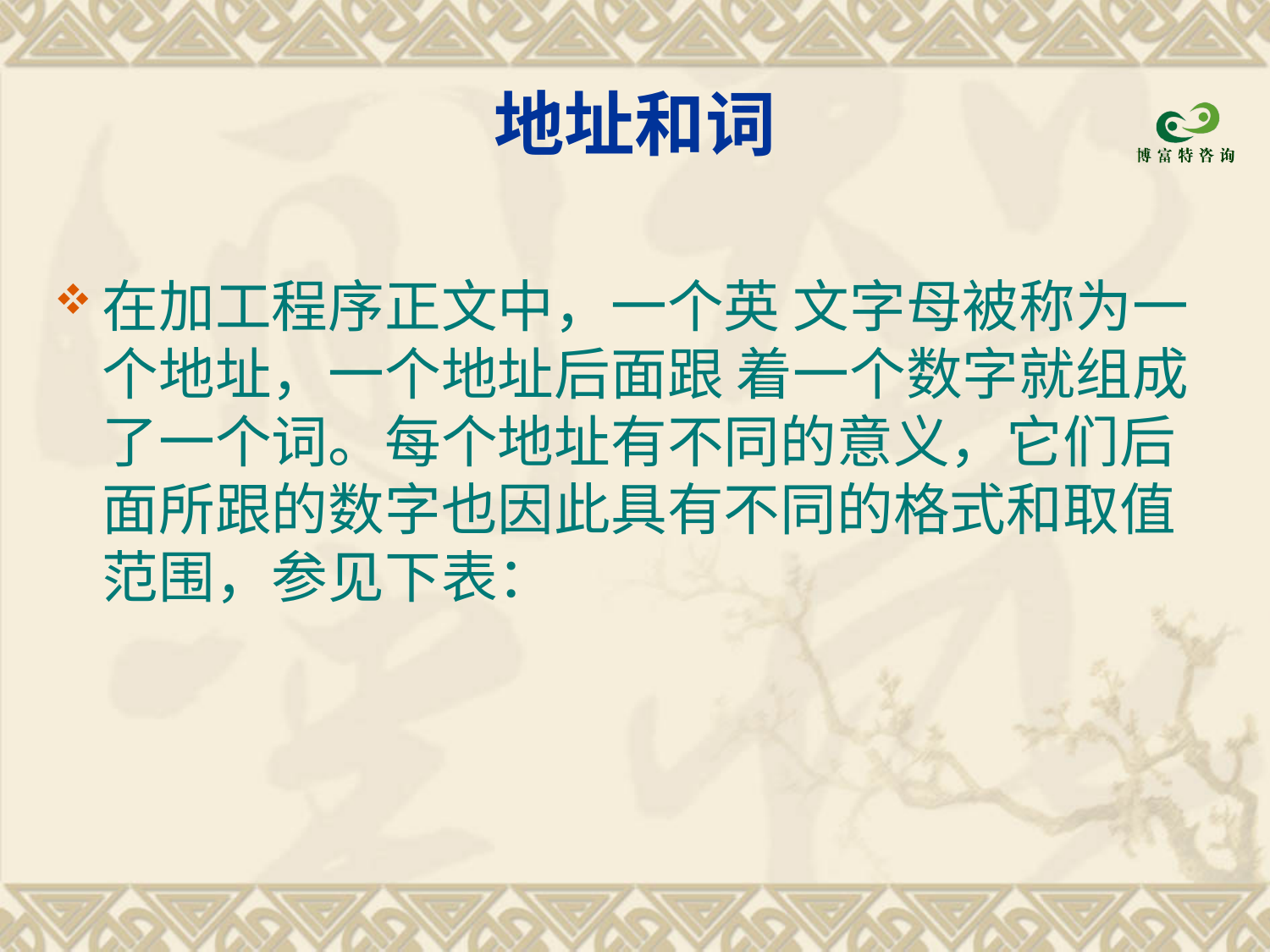

# 地址和词
在加工程序正文中，一个英 文字母被称为一个地址，一个地址后面跟 着一个数字就组成了一个词。每个地址有不同的意义，它们后面所跟的数字也因此具有不同的格式和取值范围，参见下表：